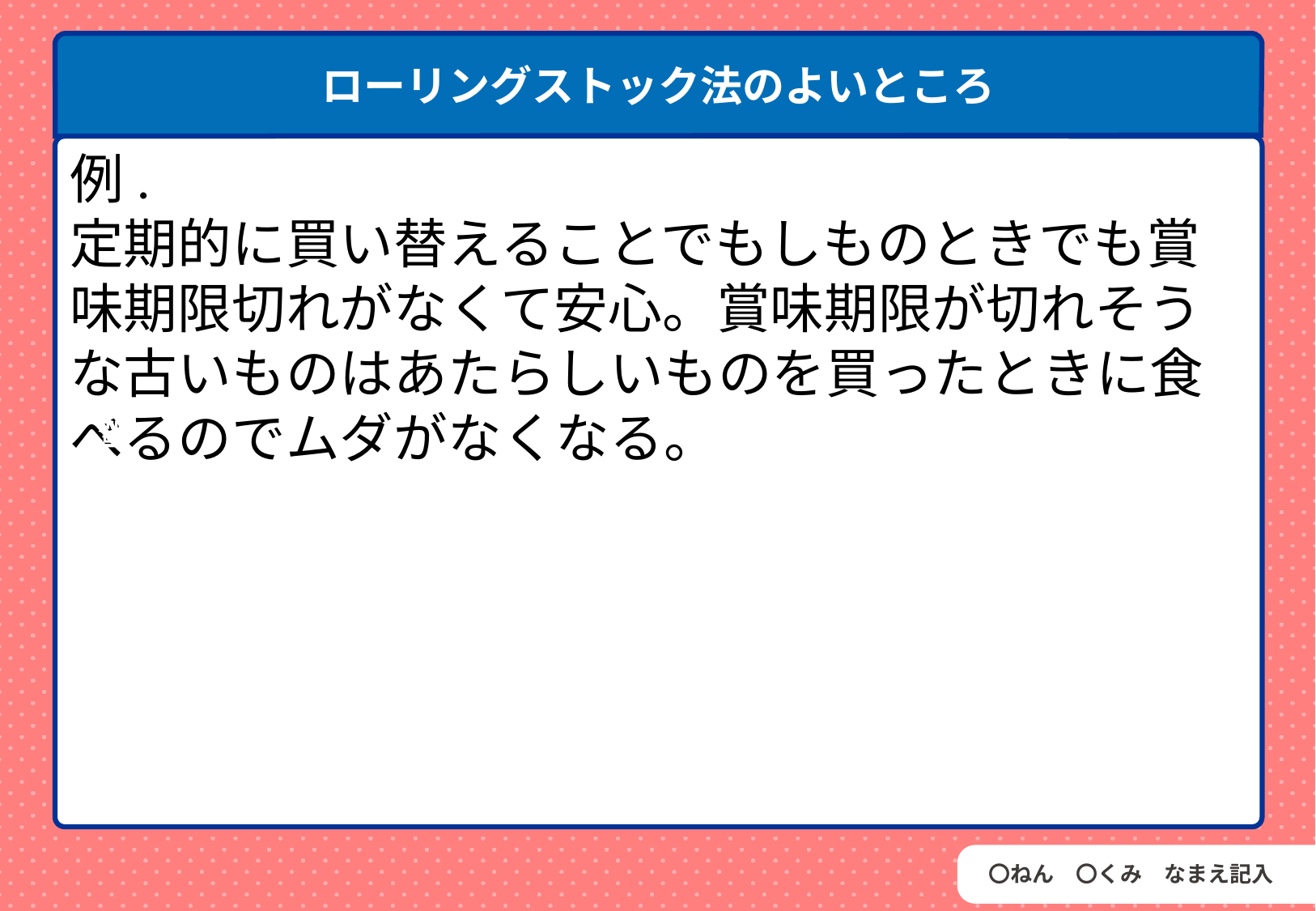

ローリングストック法のよいところ
例.
定期的に買い替えることでもしものときでも賞味期限切れがなくて安心。賞味期限が切れそうな古いものはあたらしいものを買ったときに食べるのでムダがなくなる。
調べ方
調べ方

〇ねん　〇くみ　なまえ記入